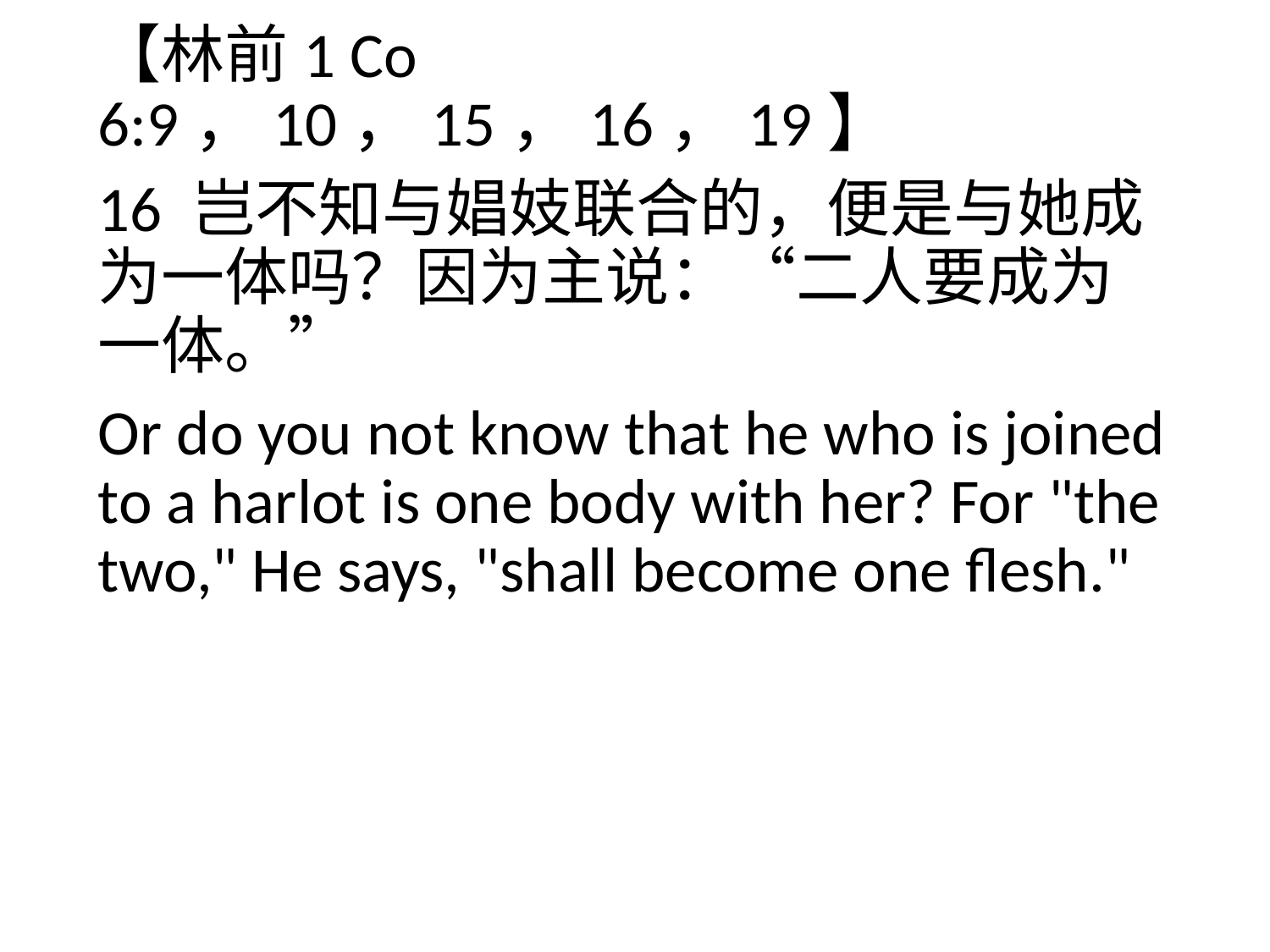

【林前1 Co 6:9，10，15，16，19】
16 岂不知与娼妓联合的，便是与她成为一体吗？因为主说：“二人要成为一体。”
Or do you not know that he who is joined to a harlot is one body with her? For "the two," He says, "shall become one flesh."